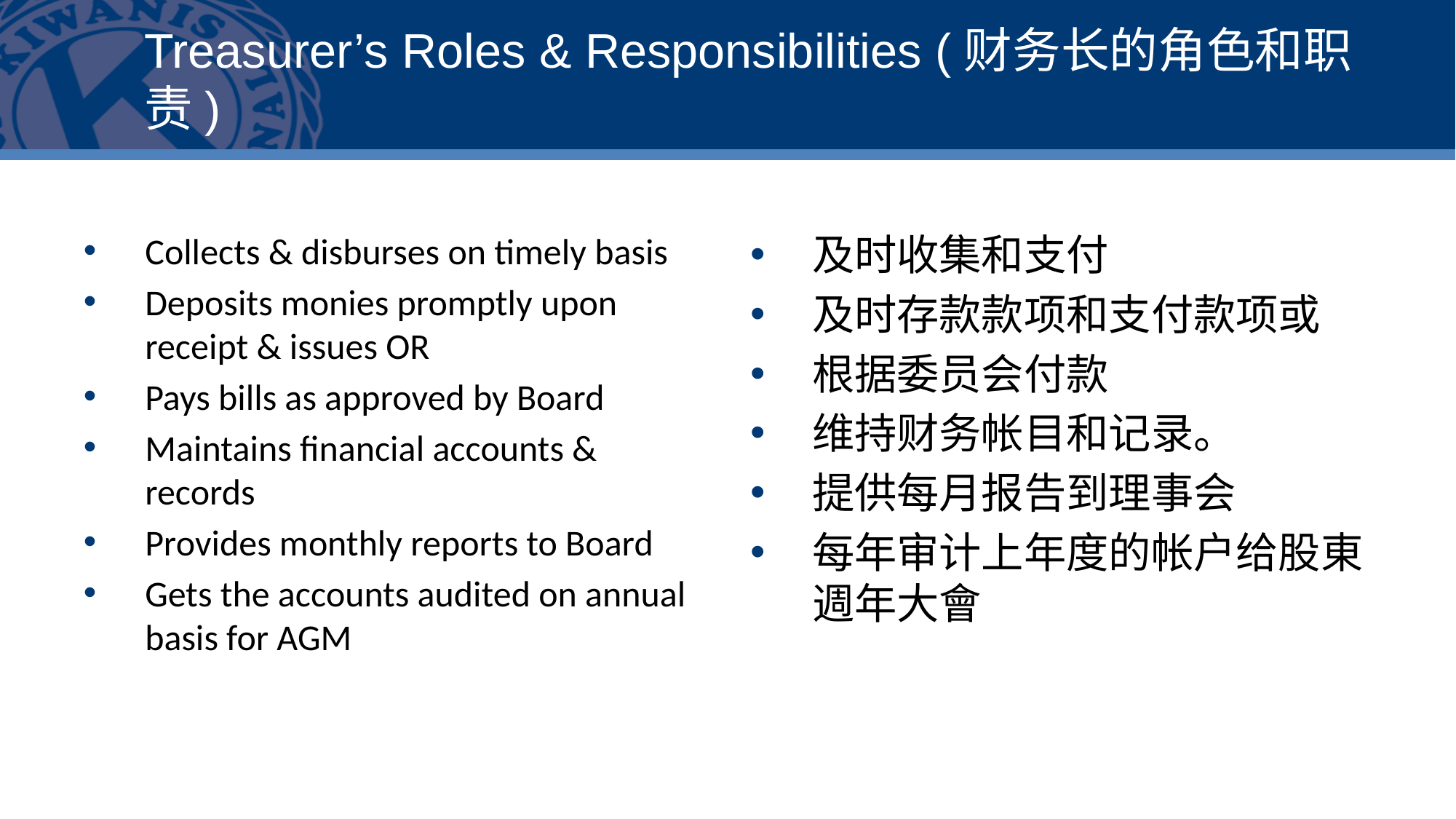

# Treasurer’s Roles & Responsibilities (财务长的角色和职责)
Collects & disburses on timely basis
Deposits monies promptly upon receipt & issues OR
Pays bills as approved by Board
Maintains financial accounts & records
Provides monthly reports to Board
Gets the accounts audited on annual basis for AGM
及时收集和支付
及时存款款项和支付款项或
根据委员会付款
维持财务帐目和记录。
提供每月报告到理事会
每年审计上年度的帐户给股東週年大會